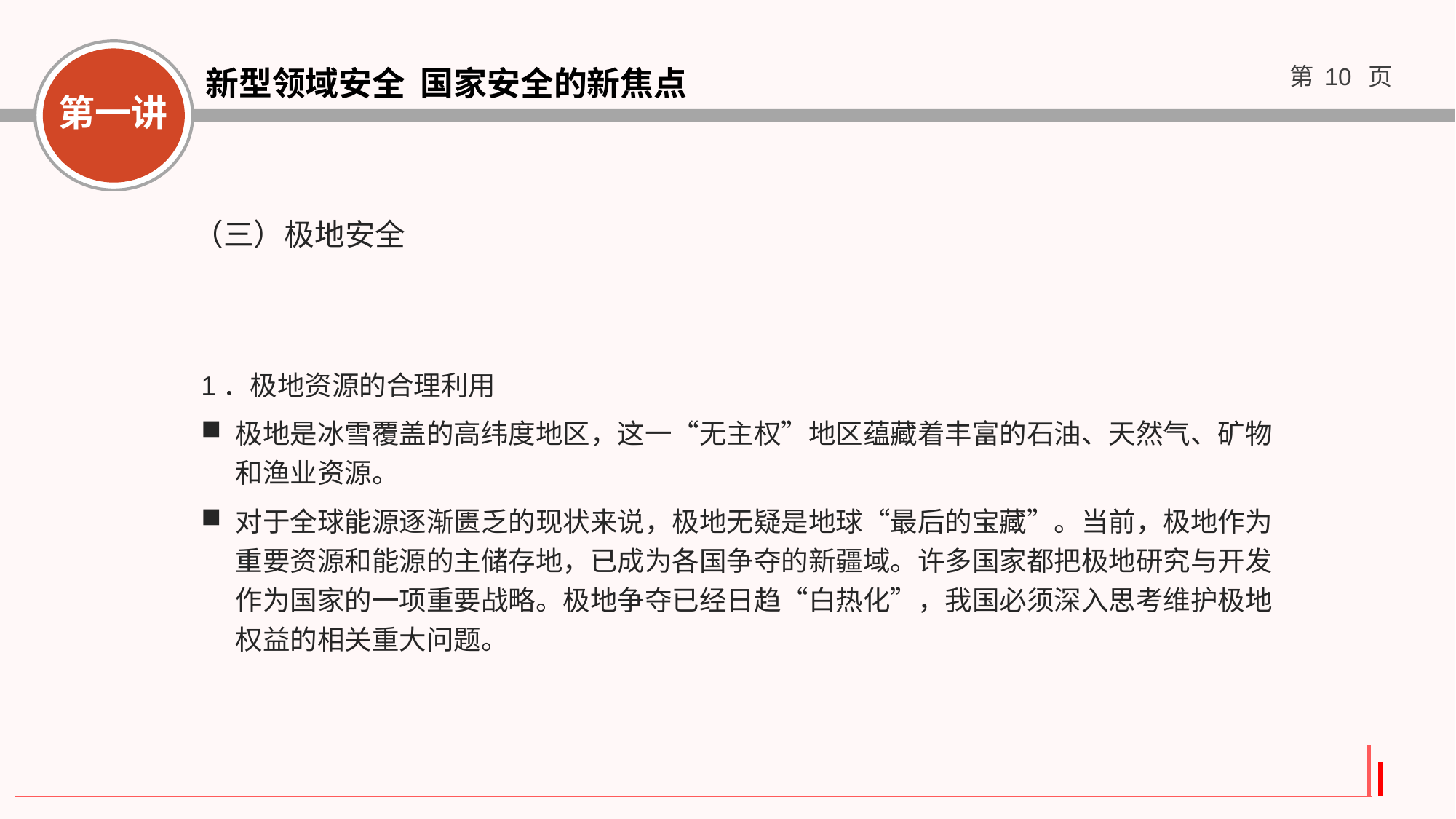

（三）极地安全
1．极地资源的合理利用
极地是冰雪覆盖的高纬度地区，这一“无主权”地区蕴藏着丰富的石油、天然气、矿物和渔业资源。
对于全球能源逐渐匮乏的现状来说，极地无疑是地球“最后的宝藏”。当前，极地作为重要资源和能源的主储存地，已成为各国争夺的新疆域。许多国家都把极地研究与开发作为国家的一项重要战略。极地争夺已经日趋“白热化”，我国必须深入思考维护极地权益的相关重大问题。